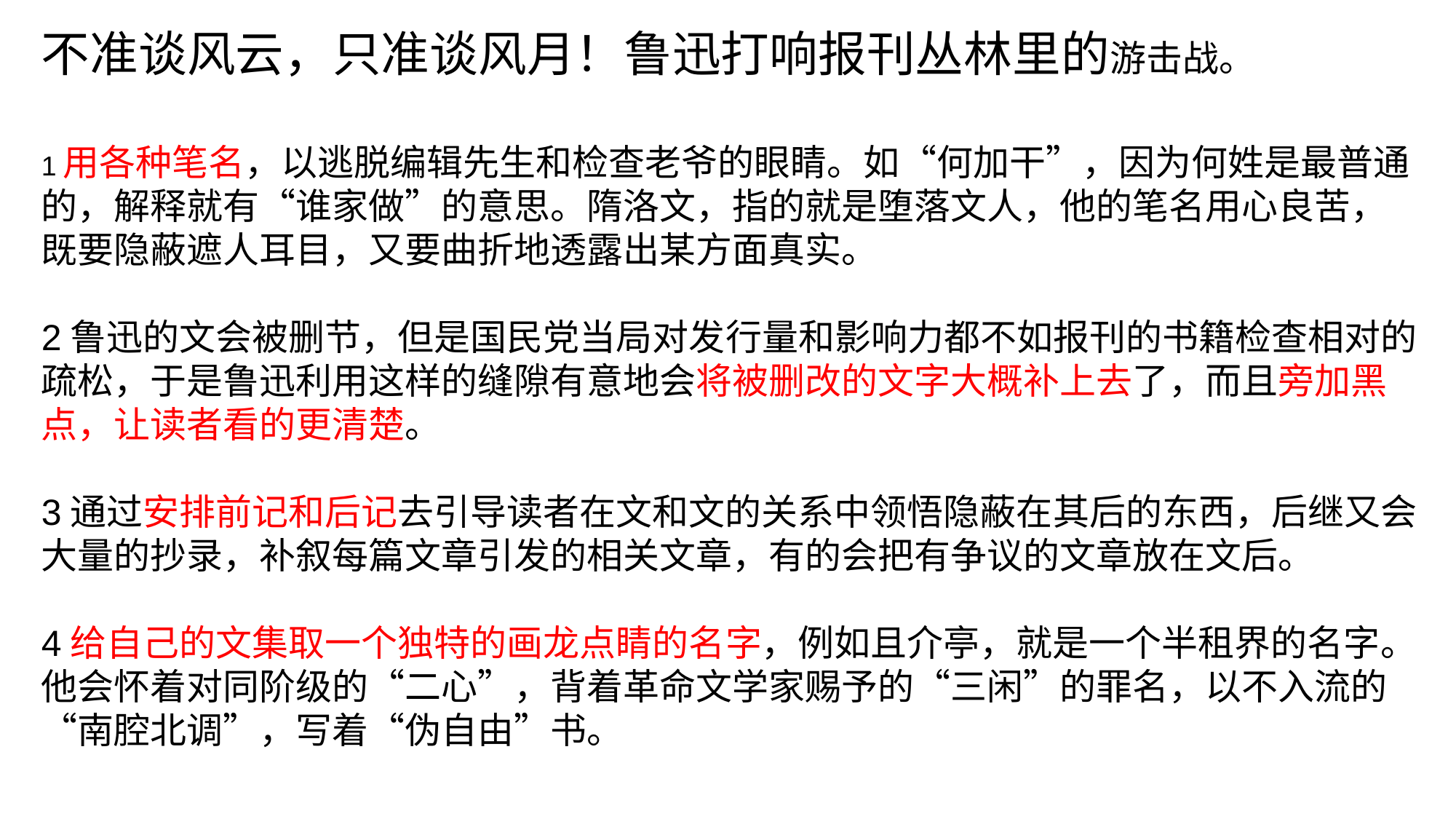

不准谈风云，只准谈风月！鲁迅打响报刊丛林里的游击战。

1用各种笔名，以逃脱编辑先生和检查老爷的眼睛。如“何加干”，因为何姓是最普通的，解释就有“谁家做”的意思。隋洛文，指的就是堕落文人，他的笔名用心良苦，既要隐蔽遮人耳目，又要曲折地透露出某方面真实。

2鲁迅的文会被删节，但是国民党当局对发行量和影响力都不如报刊的书籍检查相对的疏松，于是鲁迅利用这样的缝隙有意地会将被删改的文字大概补上去了，而且旁加黑点，让读者看的更清楚。

3通过安排前记和后记去引导读者在文和文的关系中领悟隐蔽在其后的东西，后继又会大量的抄录，补叙每篇文章引发的相关文章，有的会把有争议的文章放在文后。

4给自己的文集取一个独特的画龙点睛的名字，例如且介亭，就是一个半租界的名字。
他会怀着对同阶级的“二心”，背着革命文学家赐予的“三闲”的罪名，以不入流的“南腔北调”，写着“伪自由”书。